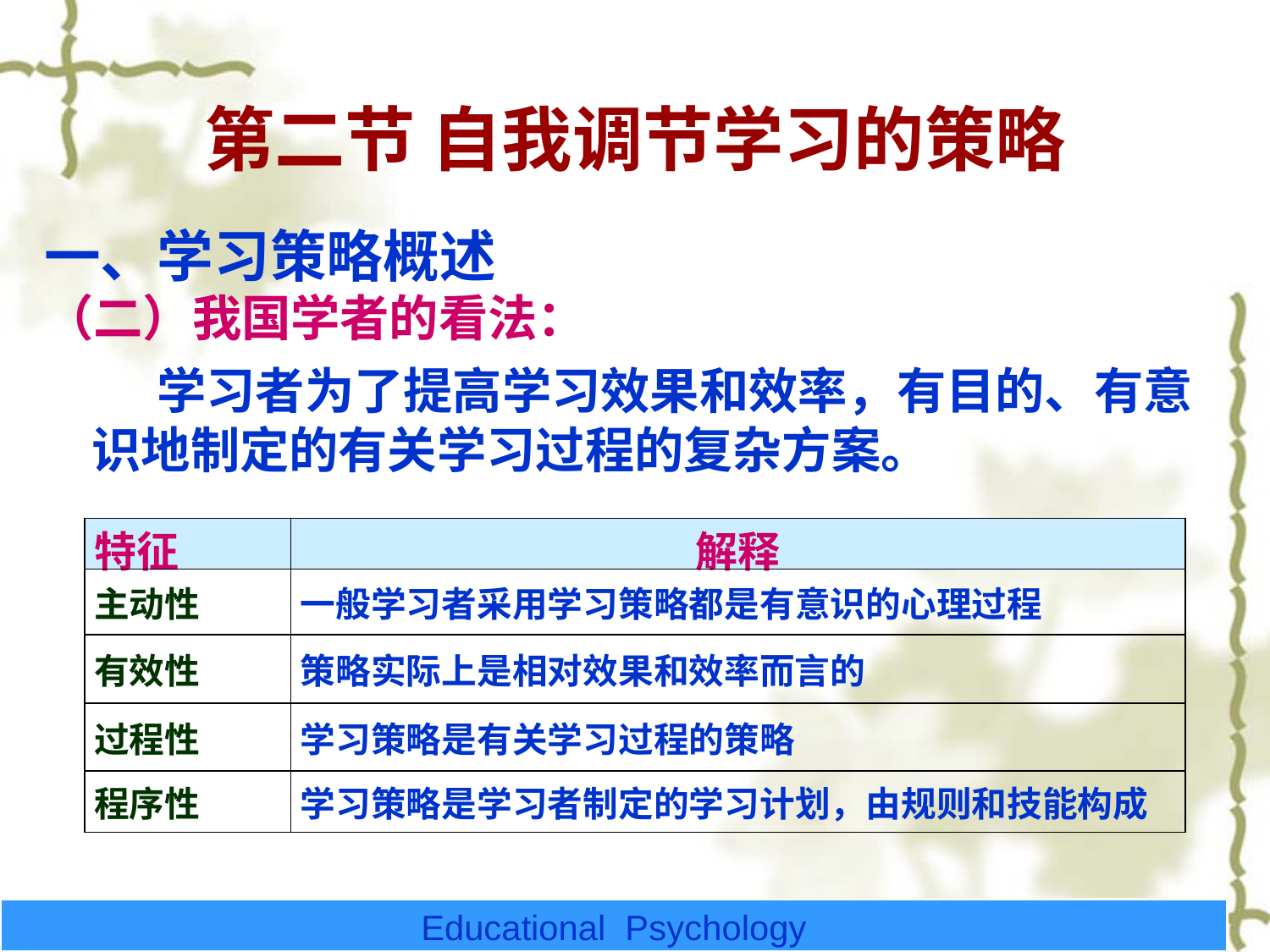

# 第二节 自我调节学习的策略
一、学习策略概述
（二）我国学者的看法：
         学习者为了提高学习效果和效率，有目的、有意识地制定的有关学习过程的复杂方案。
| 特征 | 解释 |
| --- | --- |
| 主动性 | 一般学习者采用学习策略都是有意识的心理过程 |
| 有效性 | 策略实际上是相对效果和效率而言的 |
| 过程性 | 学习策略是有关学习过程的策略 |
| 程序性 | 学习策略是学习者制定的学习计划，由规则和技能构成 |
Educational  Psychology